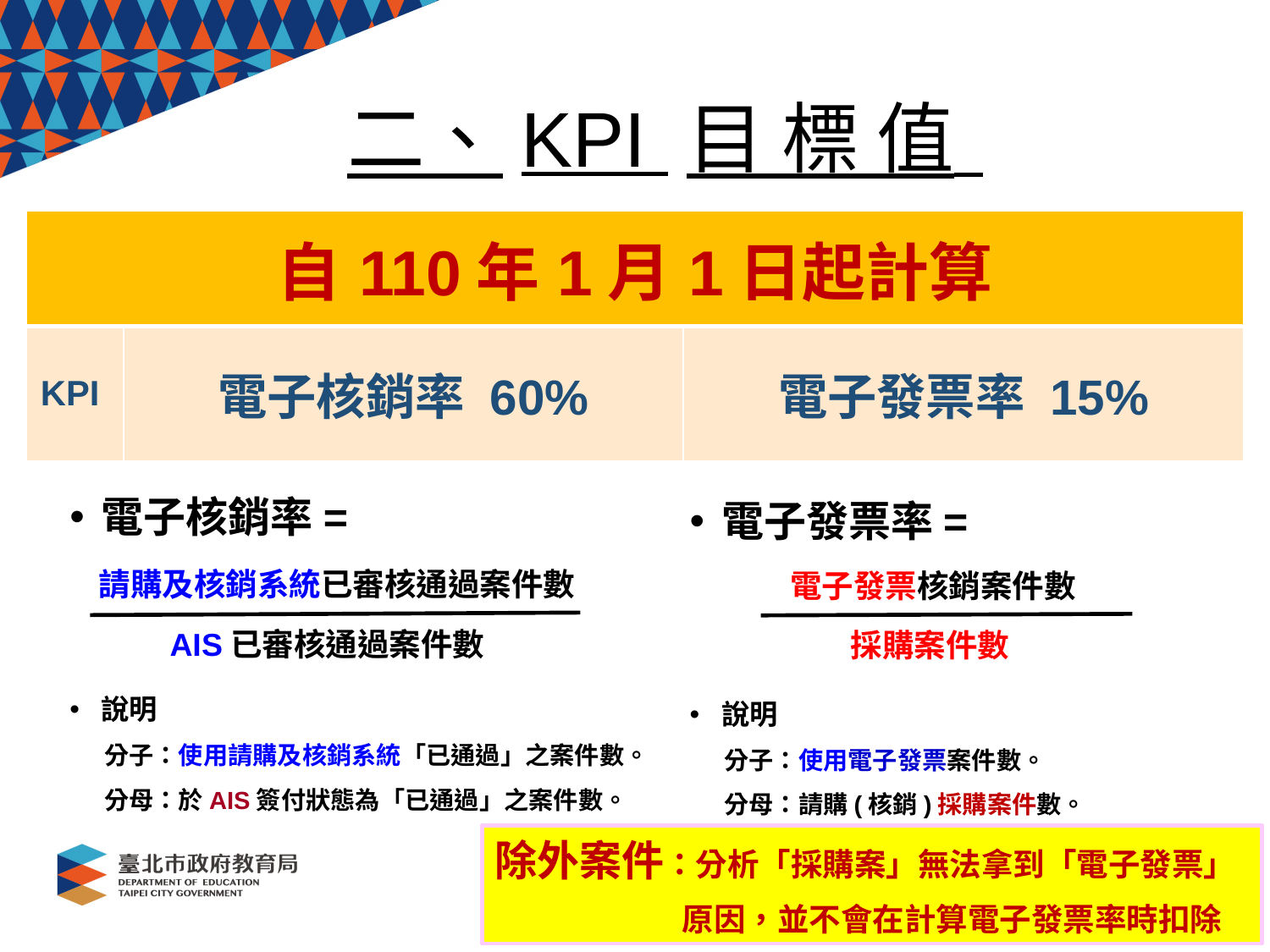

# 二、KPI 目 標 值
| 自110年1月1日起計算 |  |  |
| --- | --- | --- |
| KPI | 電子核銷率 60% | 電子發票率 15% |
電子核銷率=

說明
     分子：使用請購及核銷系統「已通過」之案件數。
     分母：於AIS簽付狀態為「已通過」之案件數。

電子發票率=

說明
     分子：使用電子發票案件數。
     分母：請購(核銷)採購案件數。

請購及核銷系統已審核通過案件數
AIS已審核通過案件數
電子發票核銷案件數
採購案件數

除外案件：分析「採購案」無法拿到「電子發票」
                         原因，並不會在計算電子發票率時扣除